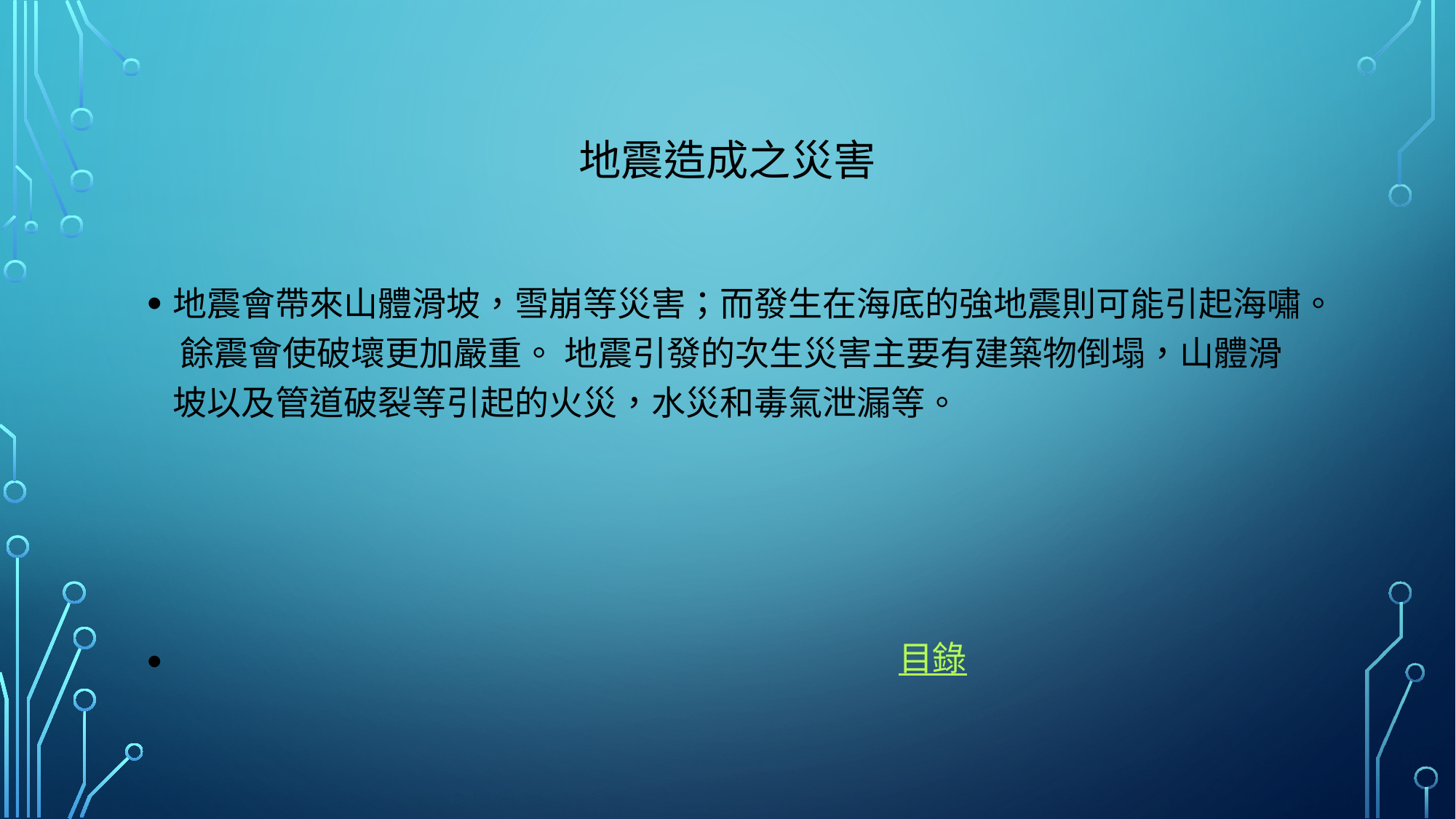

# 地震造成之災害
地震會帶來山體滑坡，雪崩等災害；而發生在海底的強地震則可能引起海嘯。 餘震會使破壞更加嚴重。 地震引發的次生災害主要有建築物倒塌，山體滑坡以及管道破裂等引起的火災，水災和毒氣泄漏等。

                                                                                              目錄